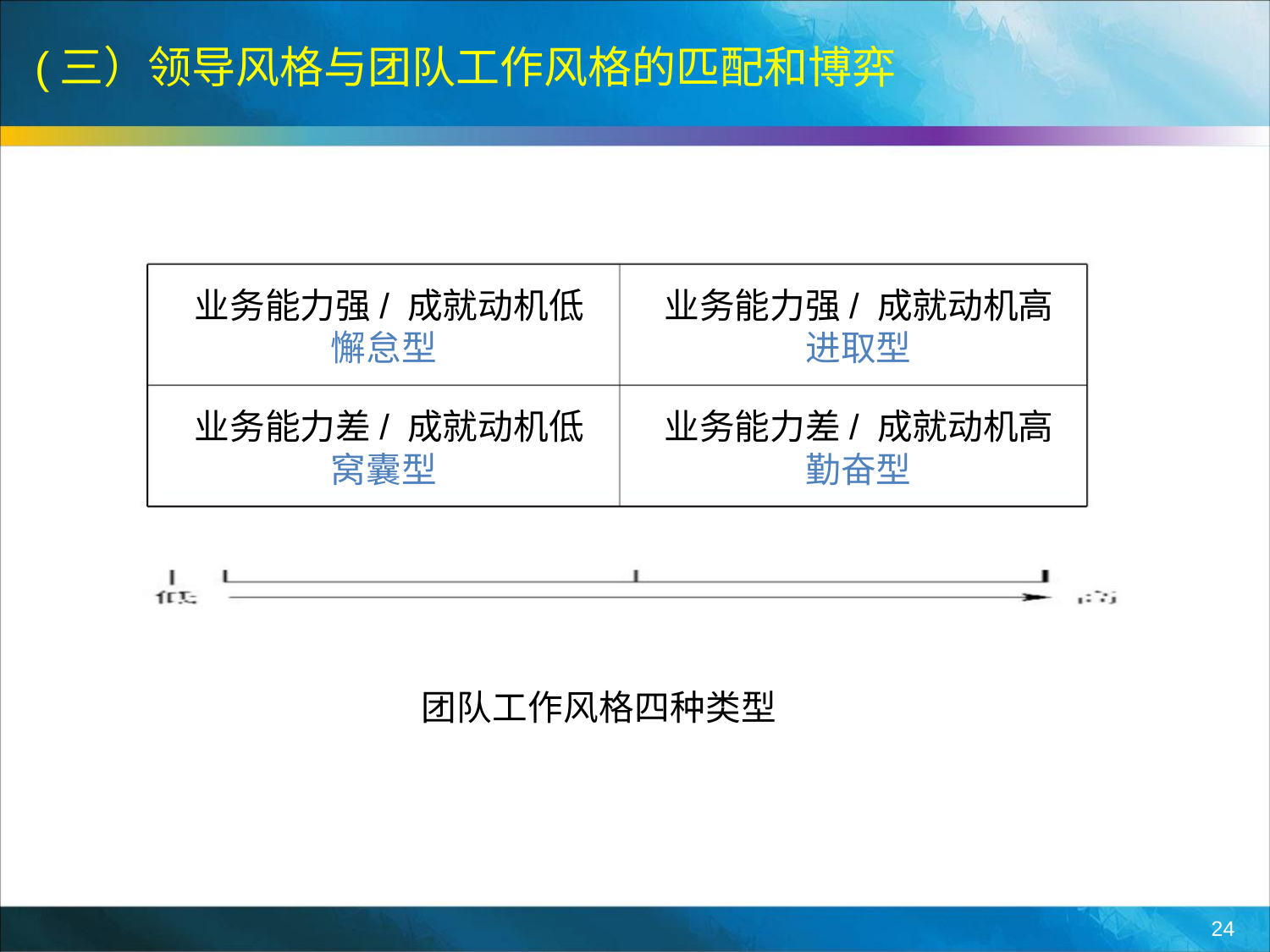

(三）领导风格与团队工作风格的匹配和博弈
业务能力强/ 成就动机低
业务能力强/ 成就动机高
懈怠型
进取型
业务能力差/ 成就动机低
业务能力差/ 成就动机高
窝囊型
勤奋型
团队工作风格四种类型
24